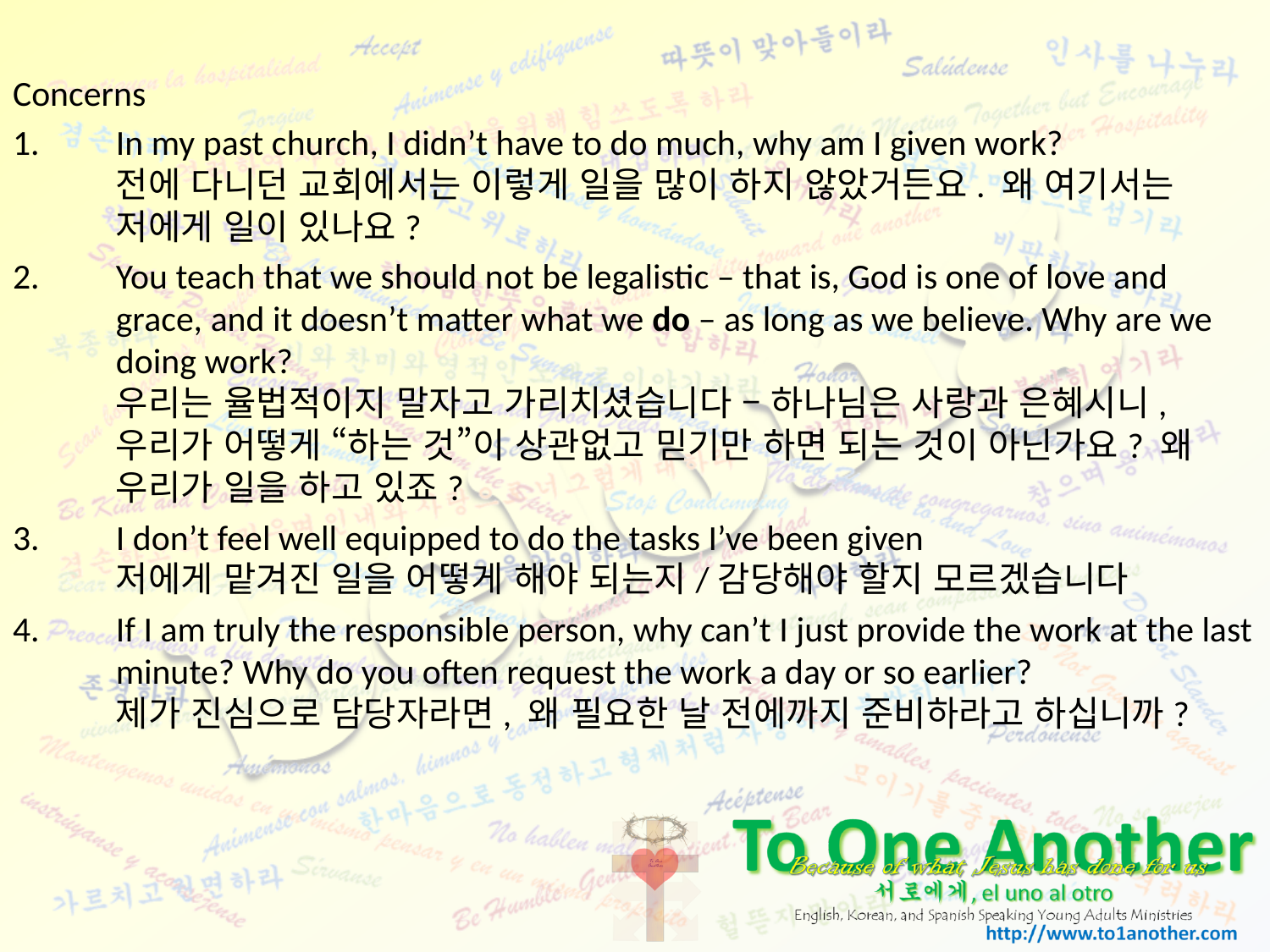

Concerns
In my past church, I didn’t have to do much, why am I given work?
전에 다니던 교회에서는 이렇게 일을 많이 하지 않았거든요. 왜 여기서는 저에게 일이 있나요?
You teach that we should not be legalistic – that is, God is one of love and grace, and it doesn’t matter what we do – as long as we believe. Why are we doing work?
우리는 율법적이지 말자고 가리치셨습니다 – 하나님은 사랑과 은혜시니, 우리가 어떻게 “하는 것”이 상관없고 믿기만 하면 되는 것이 아닌가요? 왜 우리가 일을 하고 있죠?
I don’t feel well equipped to do the tasks I’ve been given
저에게 맡겨진 일을 어떻게 해야 되는지/감당해야 할지 모르겠습니다
If I am truly the responsible person, why can’t I just provide the work at the last minute? Why do you often request the work a day or so earlier?
제가 진심으로 담당자라면, 왜 필요한 날 전에까지 준비하라고 하십니까?
#